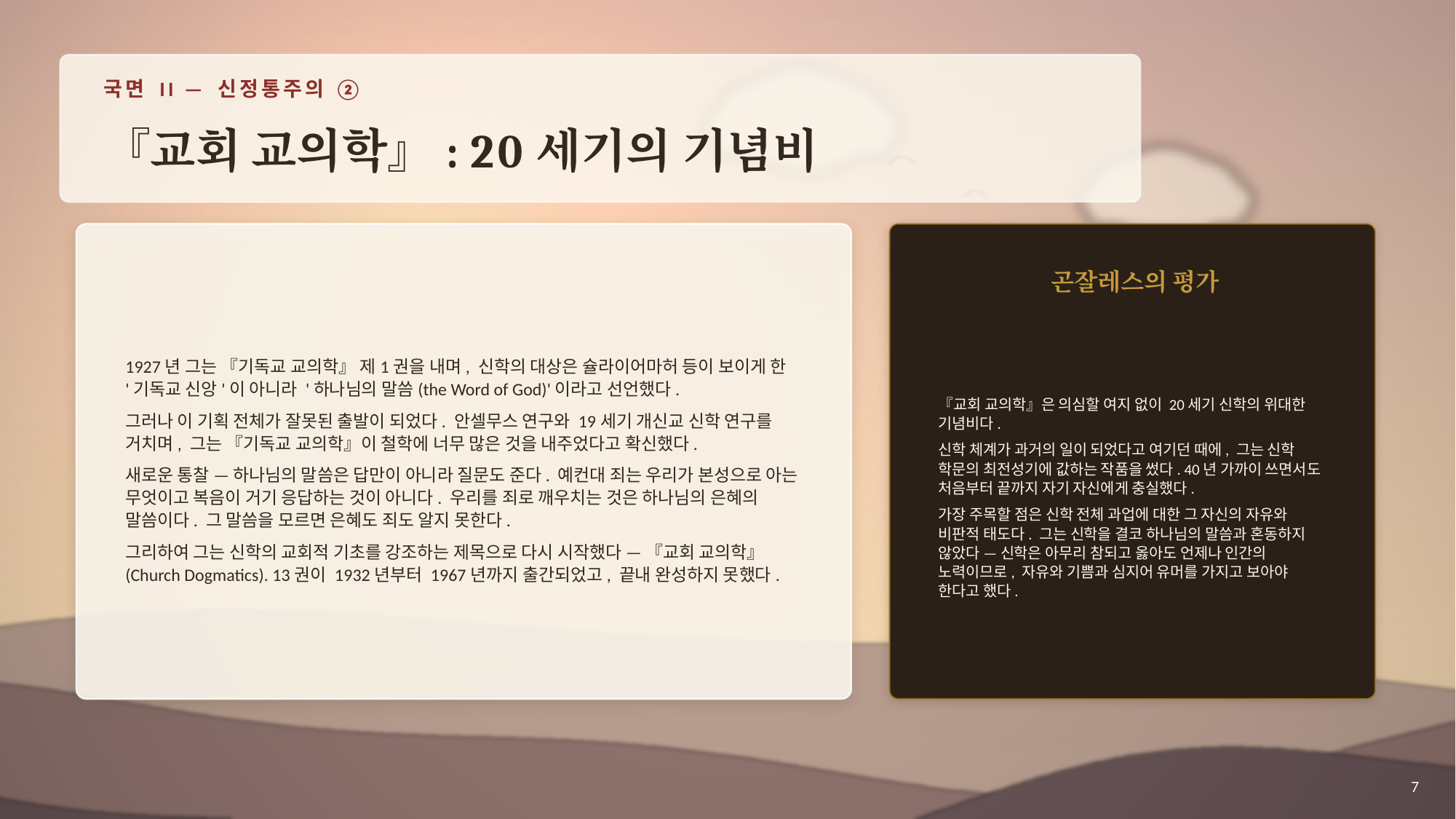

국면 II — 신정통주의 ②
『교회 교의학』: 20세기의 기념비

1927년 그는 『기독교 교의학』 제1권을 내며, 신학의 대상은 슐라이어마허 등이 보이게 한 '기독교 신앙'이 아니라 '하나님의 말씀(the Word of God)'이라고 선언했다.
그러나 이 기획 전체가 잘못된 출발이 되었다. 안셀무스 연구와 19세기 개신교 신학 연구를 거치며, 그는 『기독교 교의학』이 철학에 너무 많은 것을 내주었다고 확신했다.
새로운 통찰 — 하나님의 말씀은 답만이 아니라 질문도 준다. 예컨대 죄는 우리가 본성으로 아는 무엇이고 복음이 거기 응답하는 것이 아니다. 우리를 죄로 깨우치는 것은 하나님의 은혜의 말씀이다. 그 말씀을 모르면 은혜도 죄도 알지 못한다.
그리하여 그는 신학의 교회적 기초를 강조하는 제목으로 다시 시작했다 — 『교회 교의학』(Church Dogmatics). 13권이 1932년부터 1967년까지 출간되었고, 끝내 완성하지 못했다.
곤잘레스의 평가
『교회 교의학』은 의심할 여지 없이 20세기 신학의 위대한 기념비다.
신학 체계가 과거의 일이 되었다고 여기던 때에, 그는 신학 학문의 최전성기에 값하는 작품을 썼다. 40년 가까이 쓰면서도 처음부터 끝까지 자기 자신에게 충실했다.
가장 주목할 점은 신학 전체 과업에 대한 그 자신의 자유와 비판적 태도다. 그는 신학을 결코 하나님의 말씀과 혼동하지 않았다 — 신학은 아무리 참되고 옳아도 언제나 인간의 노력이므로, 자유와 기쁨과 심지어 유머를 가지고 보아야 한다고 했다.
7